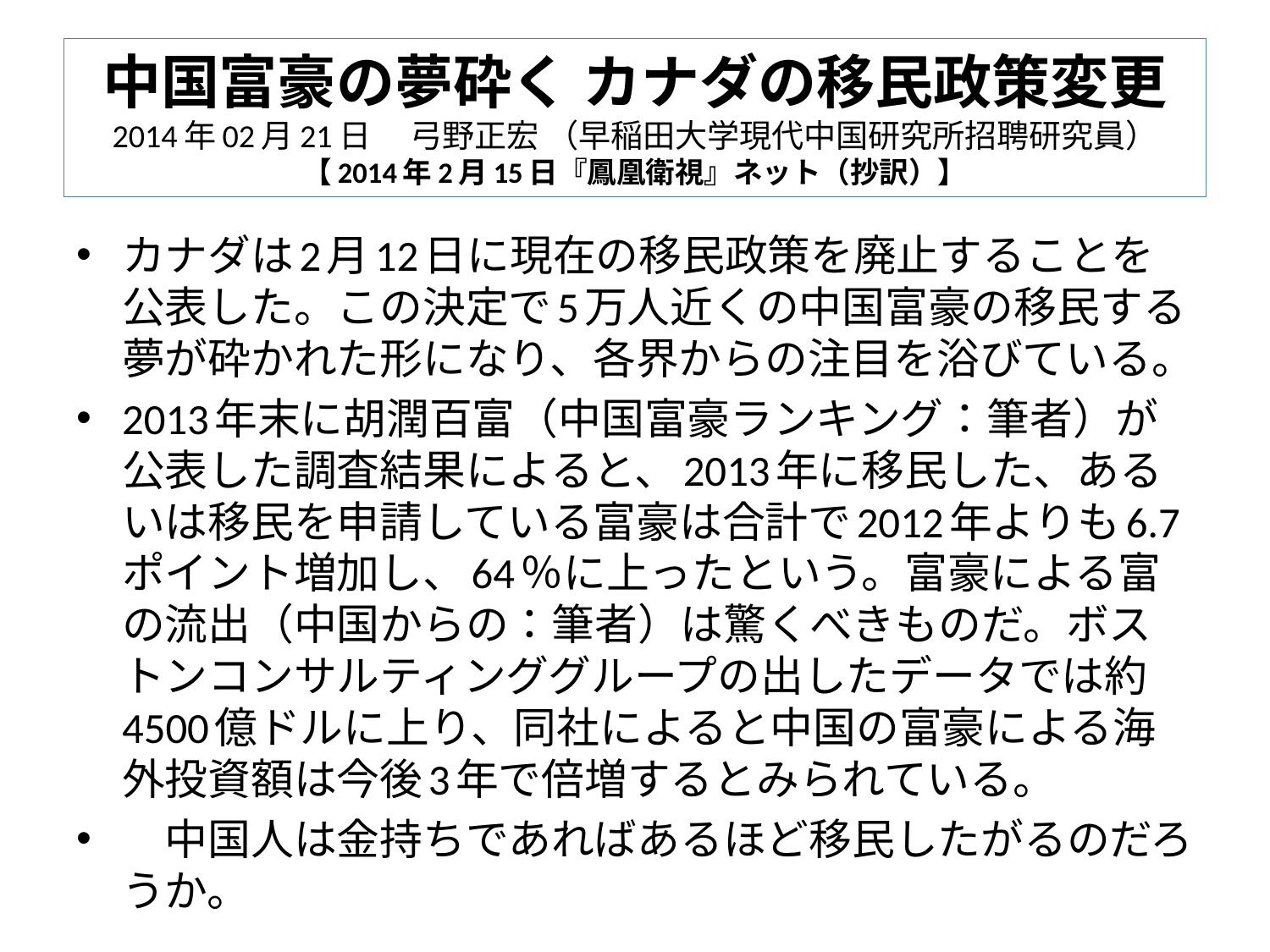

# 中国富豪の夢砕く カナダの移民政策変更 2014年02月21日　 弓野正宏 （早稲田大学現代中国研究所招聘研究員） 【2014年2月15日『鳳凰衛視』ネット（抄訳）】
カナダは2月12日に現在の移民政策を廃止することを公表した。この決定で5万人近くの中国富豪の移民する夢が砕かれた形になり、各界からの注目を浴びている。
2013年末に胡潤百富（中国富豪ランキング：筆者）が公表した調査結果によると、2013年に移民した、あるいは移民を申請している富豪は合計で2012年よりも6.7ポイント増加し、64％に上ったという。富豪による富の流出（中国からの：筆者）は驚くべきものだ。ボストンコンサルティンググループの出したデータでは約4500億ドルに上り、同社によると中国の富豪による海外投資額は今後3年で倍増するとみられている。
　中国人は金持ちであればあるほど移民したがるのだろうか。